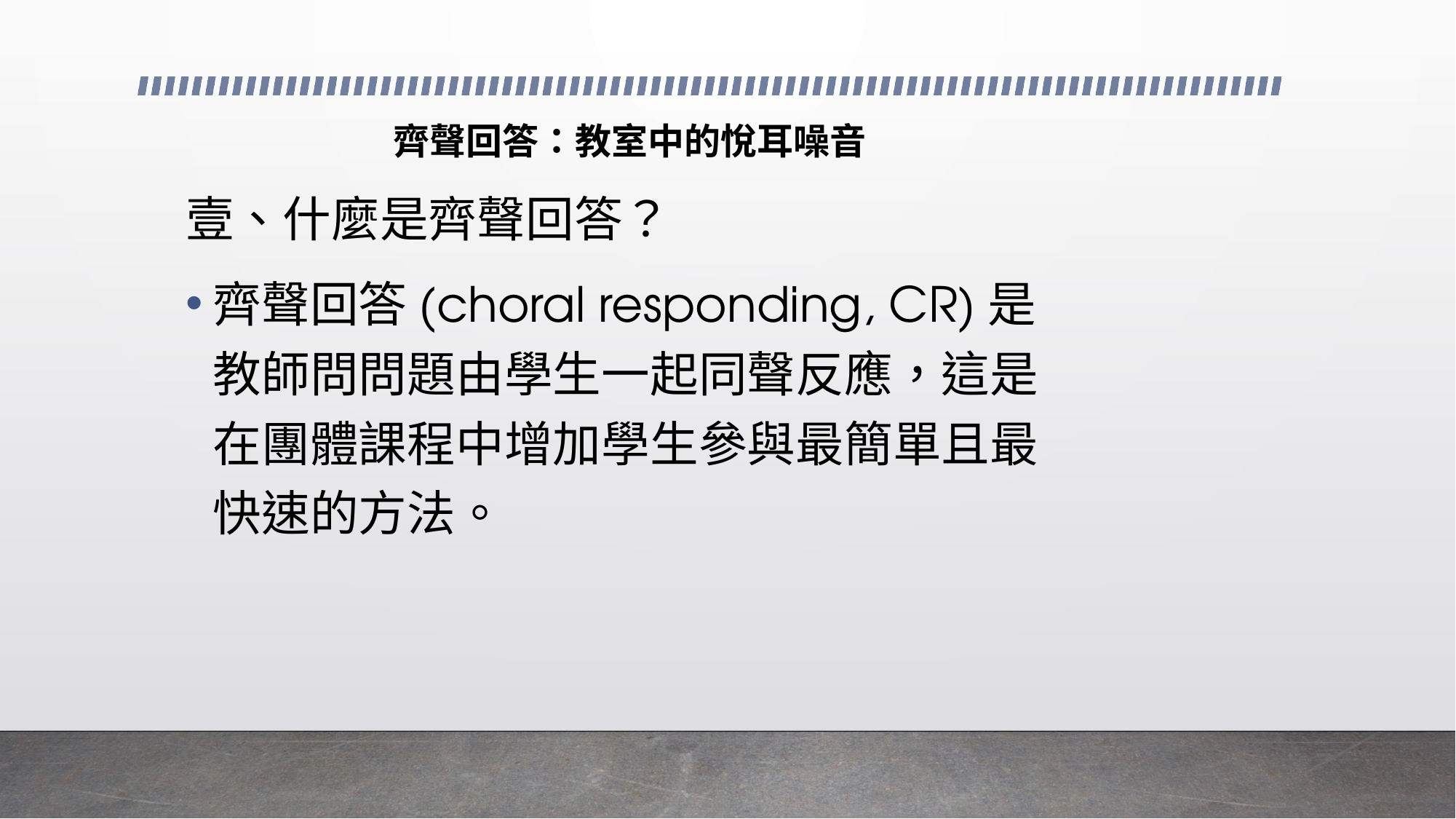

齊聲回答：教室中的悅耳噪音
壹、什麼是齊聲回答？
齊聲回答(choral responding, CR)是教師問問題由學生一起同聲反應，這是在團體課程中增加學生參與最簡單且最快速的方法。